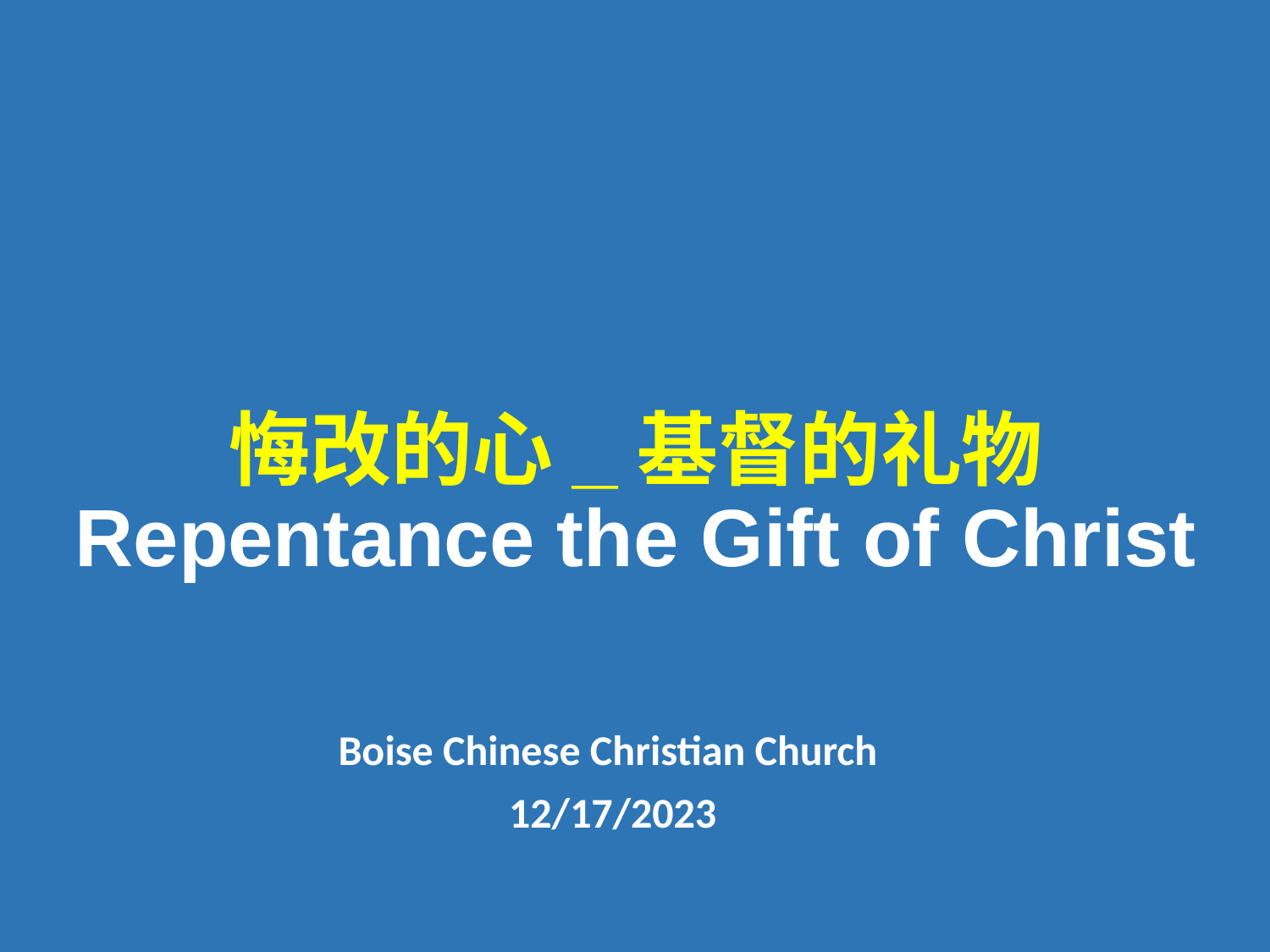

# 悔改的心_基督的礼物 Repentance the Gift of Christ
Boise Chinese Christian Church
12/17/2023